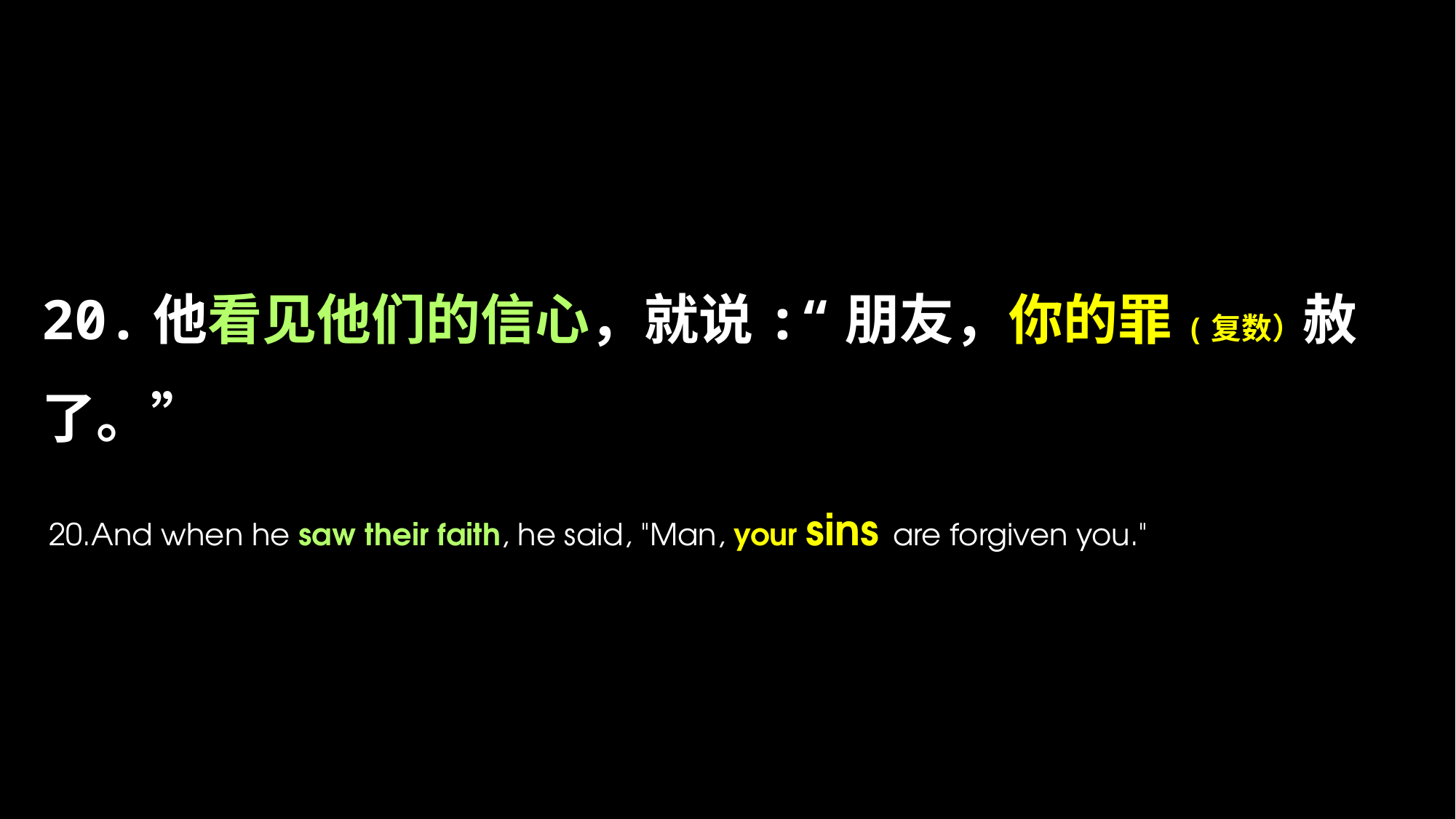

20.他看见他们的信心，就说:“朋友，你的罪(复数）赦了。”

20.And when he saw their faith, he said, "Man, your sins are forgiven you."